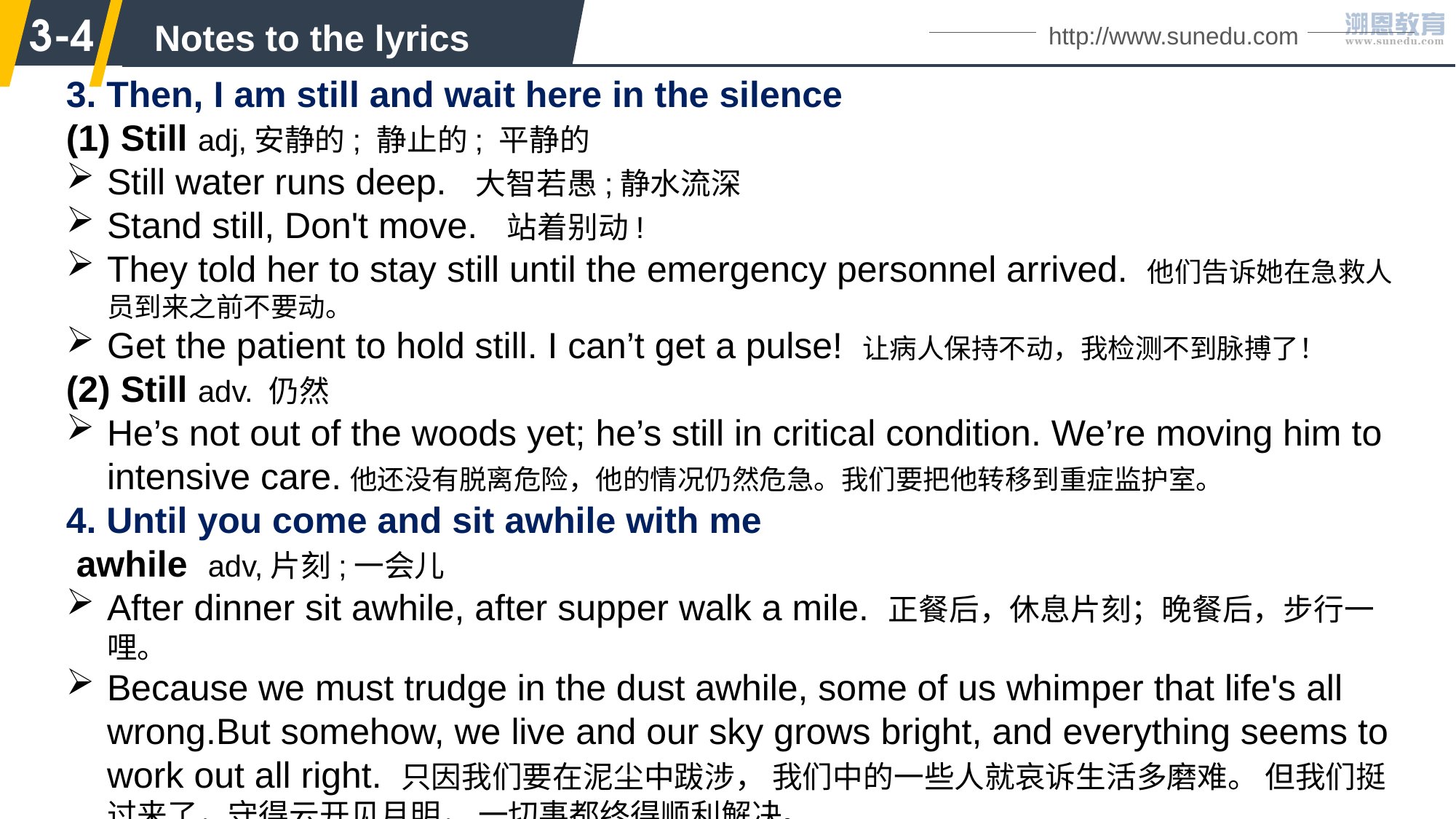

3-4
Notes to the lyrics
http://www.sunedu.com
3. Then, I am still and wait here in the silence
(1) Still adj,安静的; 静止的; 平静的
Still water runs deep.  大智若愚;静水流深
Stand still, Don't move.  站着别动!
They told her to stay still until the emergency personnel arrived. 他们告诉她在急救人员到来之前不要动。
Get the patient to hold still. I can’t get a pulse! 让病人保持不动，我检测不到脉搏了！
(2) Still adv. 仍然
He’s not out of the woods yet; he’s still in critical condition. We’re moving him to intensive care.他还没有脱离危险，他的情况仍然危急。我们要把他转移到重症监护室。
4. Until you come and sit awhile with me
 awhile  adv,片刻;一会儿
After dinner sit awhile, after supper walk a mile. 正餐后，休息片刻；晚餐后，步行一哩。
Because we must trudge in the dust awhile, some of us whimper that life's all wrong.But somehow, we live and our sky grows bright, and everything seems to work out all right. 只因我们要在泥尘中跋涉， 我们中的一些人就哀诉生活多磨难。 但我们挺过来了，守得云开见月明， 一切事都终得顺利解决。